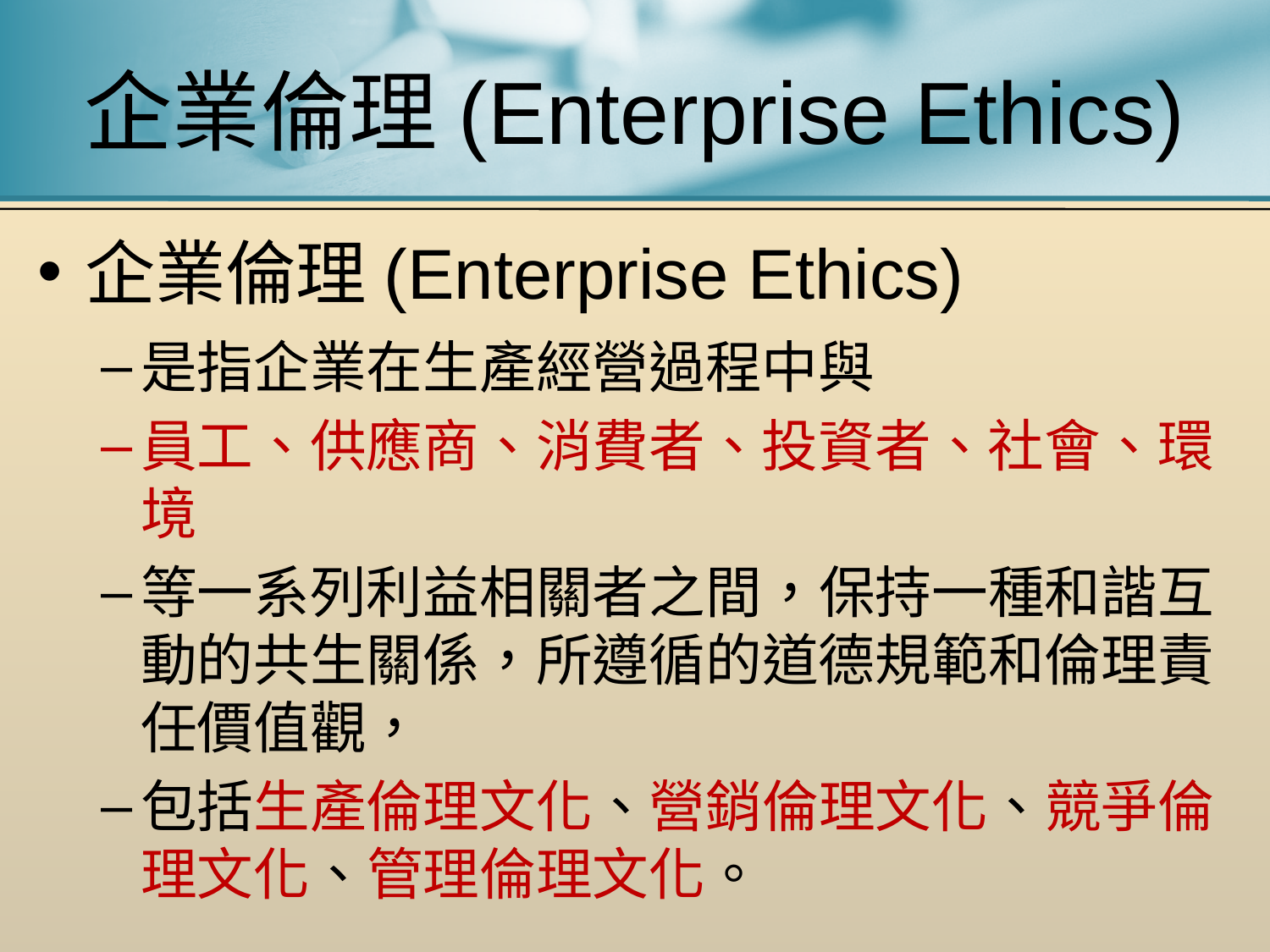

# 企業倫理(Enterprise Ethics)
企業倫理(Enterprise Ethics)
是指企業在生產經營過程中與
員工、供應商、消費者、投資者、社會、環境
等一系列利益相關者之間，保持一種和諧互動的共生關係，所遵循的道德規範和倫理責任價值觀，
包括生產倫理文化、營銷倫理文化、競爭倫理文化、管理倫理文化。